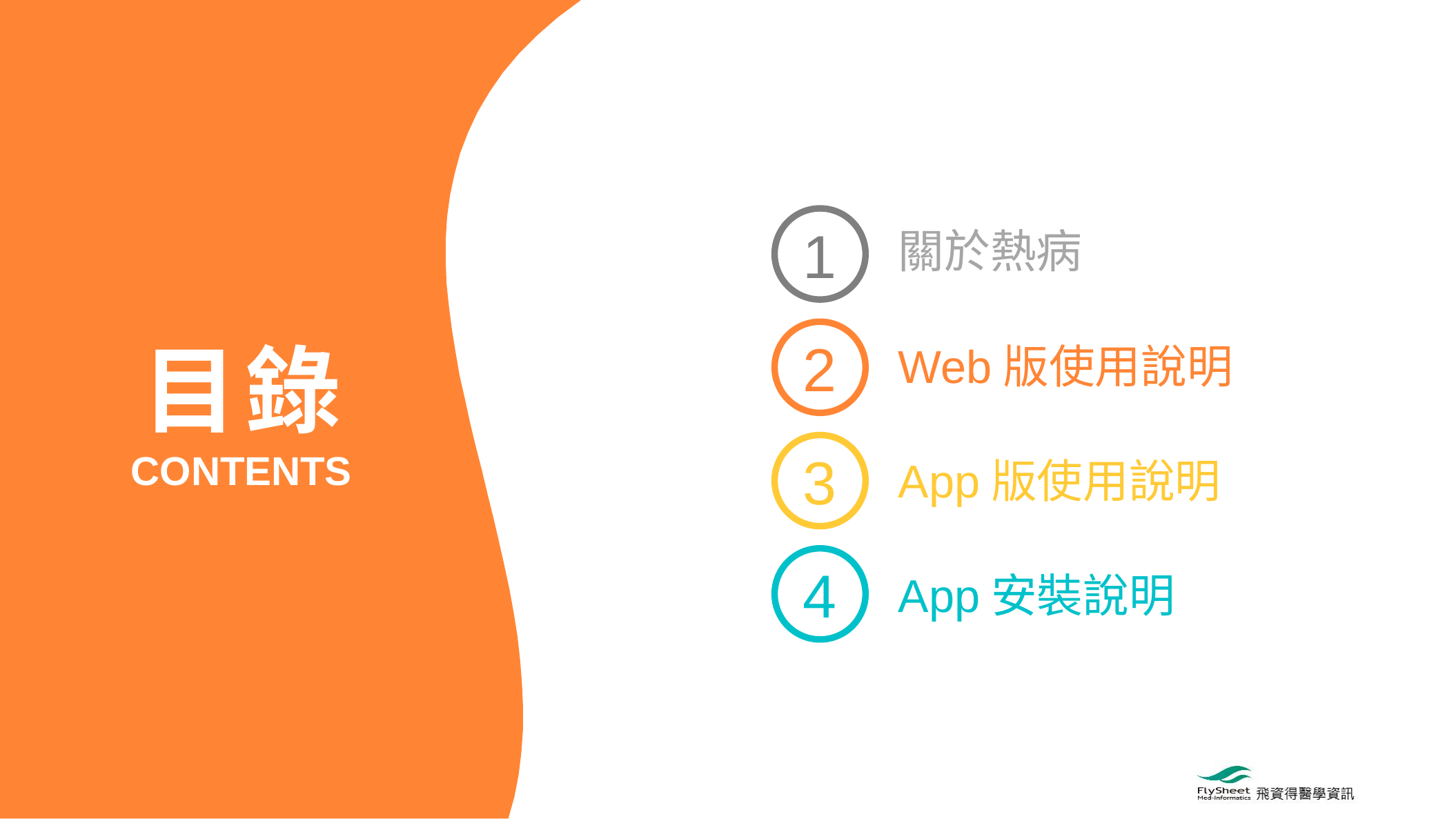

1
關於熱病
2
目	錄
Web版使用說明
3
CONTENTS
App版使用說明
4
App安裝說明